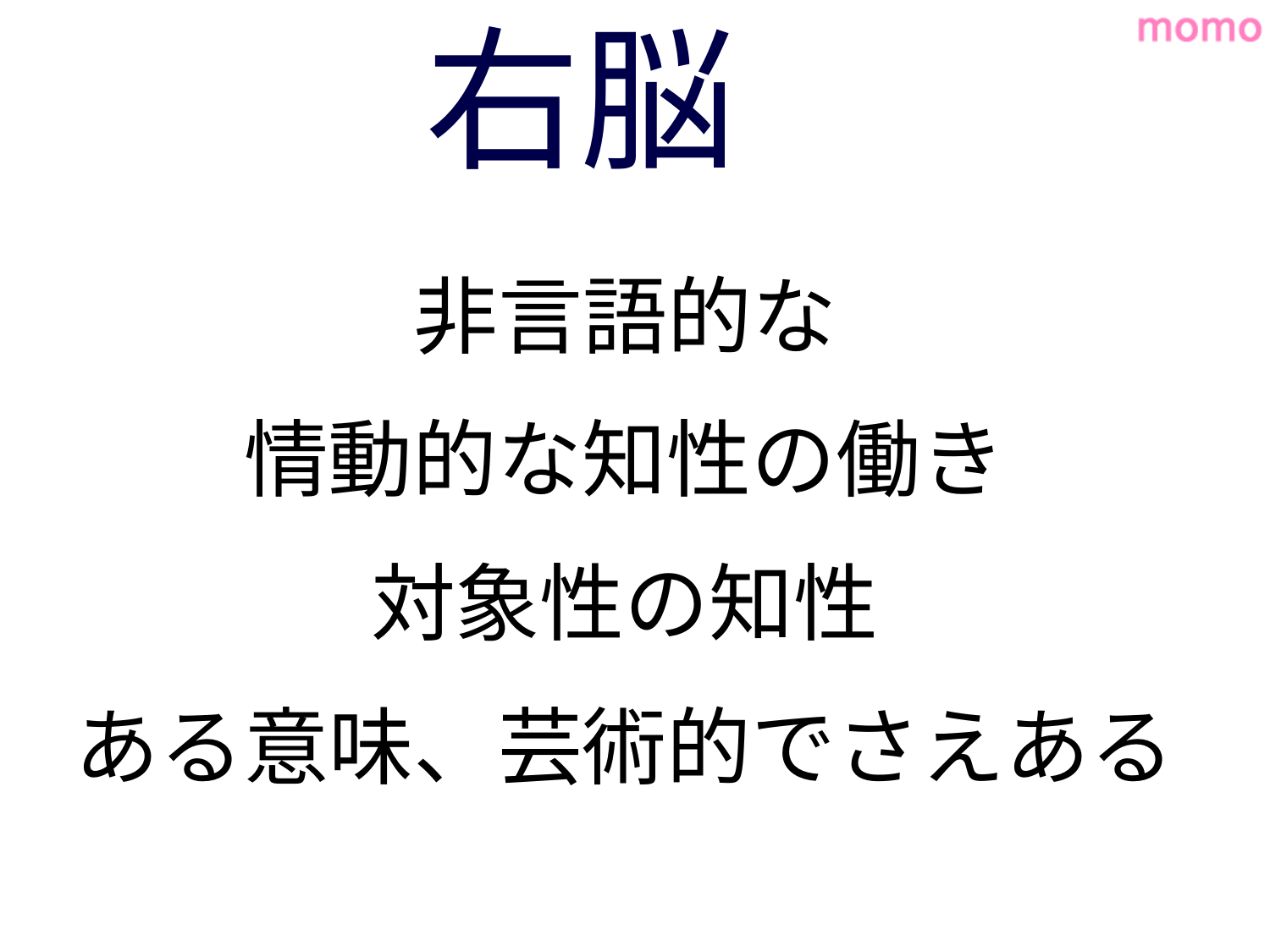

# 右脳
非言語的な
情動的な知性の働き
対象性の知性
ある意味、芸術的でさえある